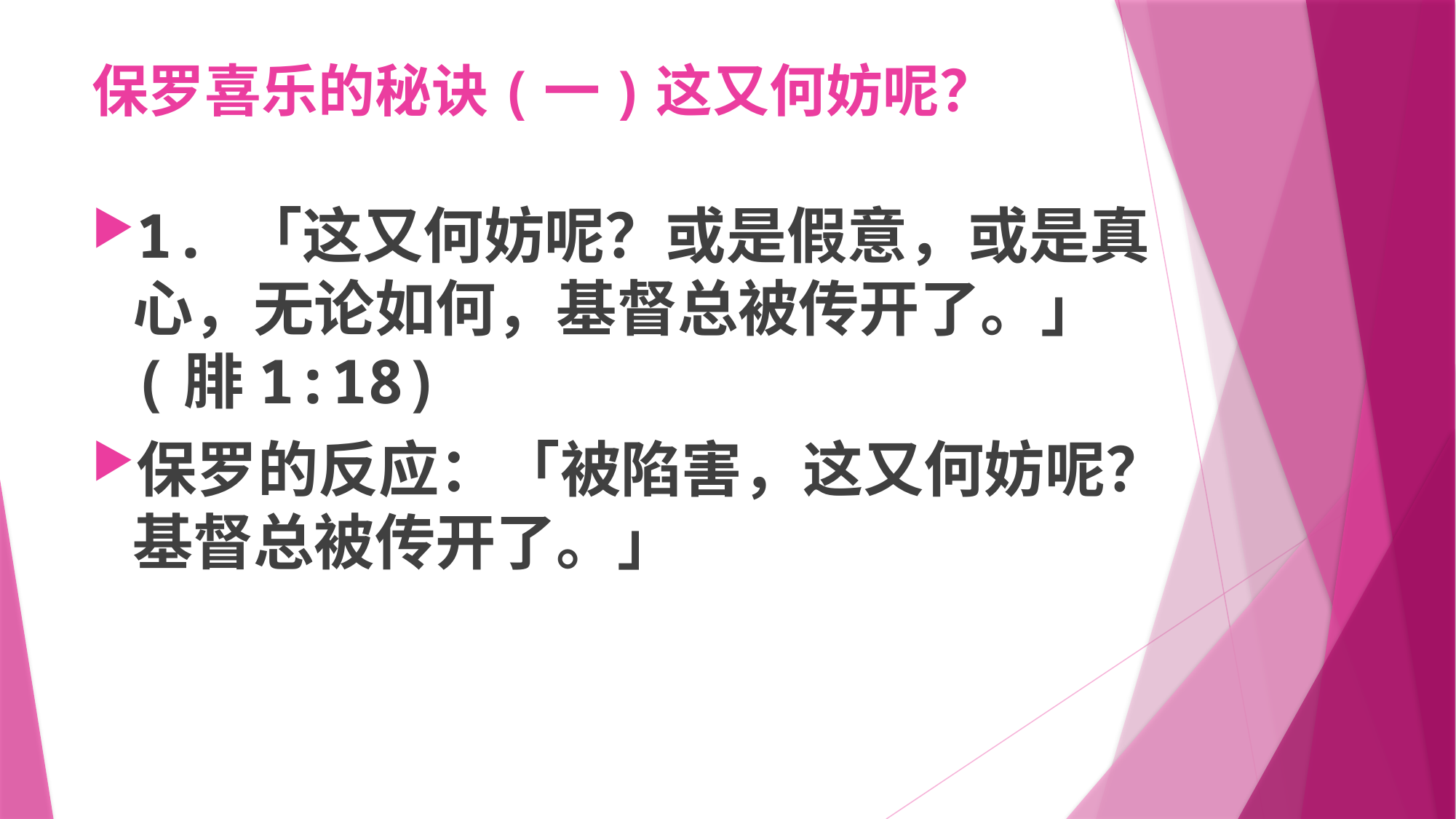

# 保罗喜乐的秘诀(一)这又何妨呢？
1.	「这又何妨呢？或是假意，或是真心，无论如何，基督总被传开了。」(腓1:18)
保罗的反应：「被陷害，这又何妨呢？基督总被传开了。」